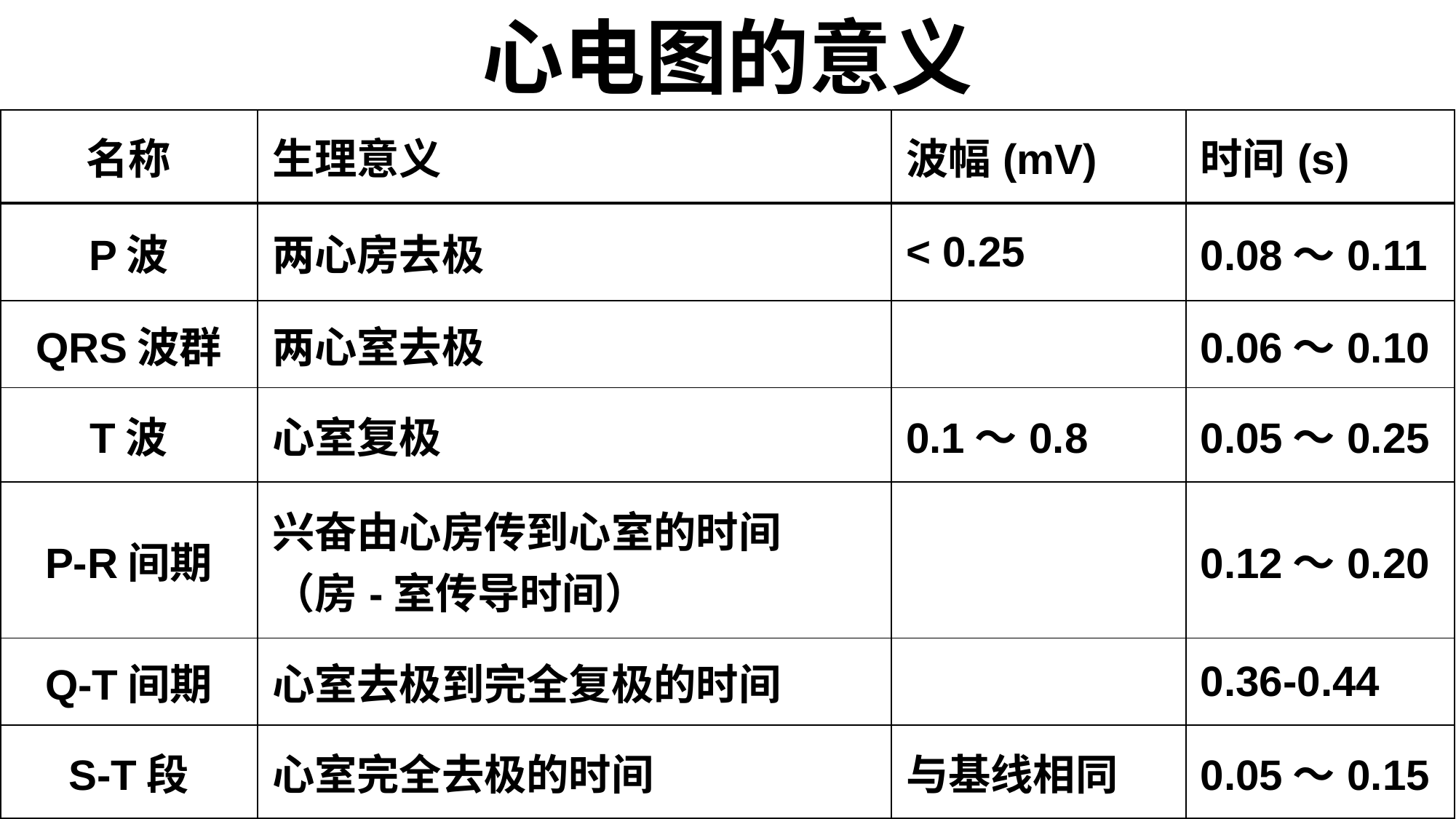

心电图的意义
| 名称 | 生理意义 | 波幅(mV) | 时间(s) |
| --- | --- | --- | --- |
| P波 | 两心房去极 | < 0.25 | 0.08～0.11 |
| QRS波群 | 两心室去极 |  | 0.06～0.10 |
| T波 | 心室复极 | 0.1～0.8 | 0.05～0.25 |
| P-R间期 | 兴奋由心房传到心室的时间 （房-室传导时间） |  | 0.12～0.20 |
| Q-T间期 | 心室去极到完全复极的时间 |  | 0.36-0.44 |
| S-T段 | 心室完全去极的时间 | 与基线相同 | 0.05～0.15 |